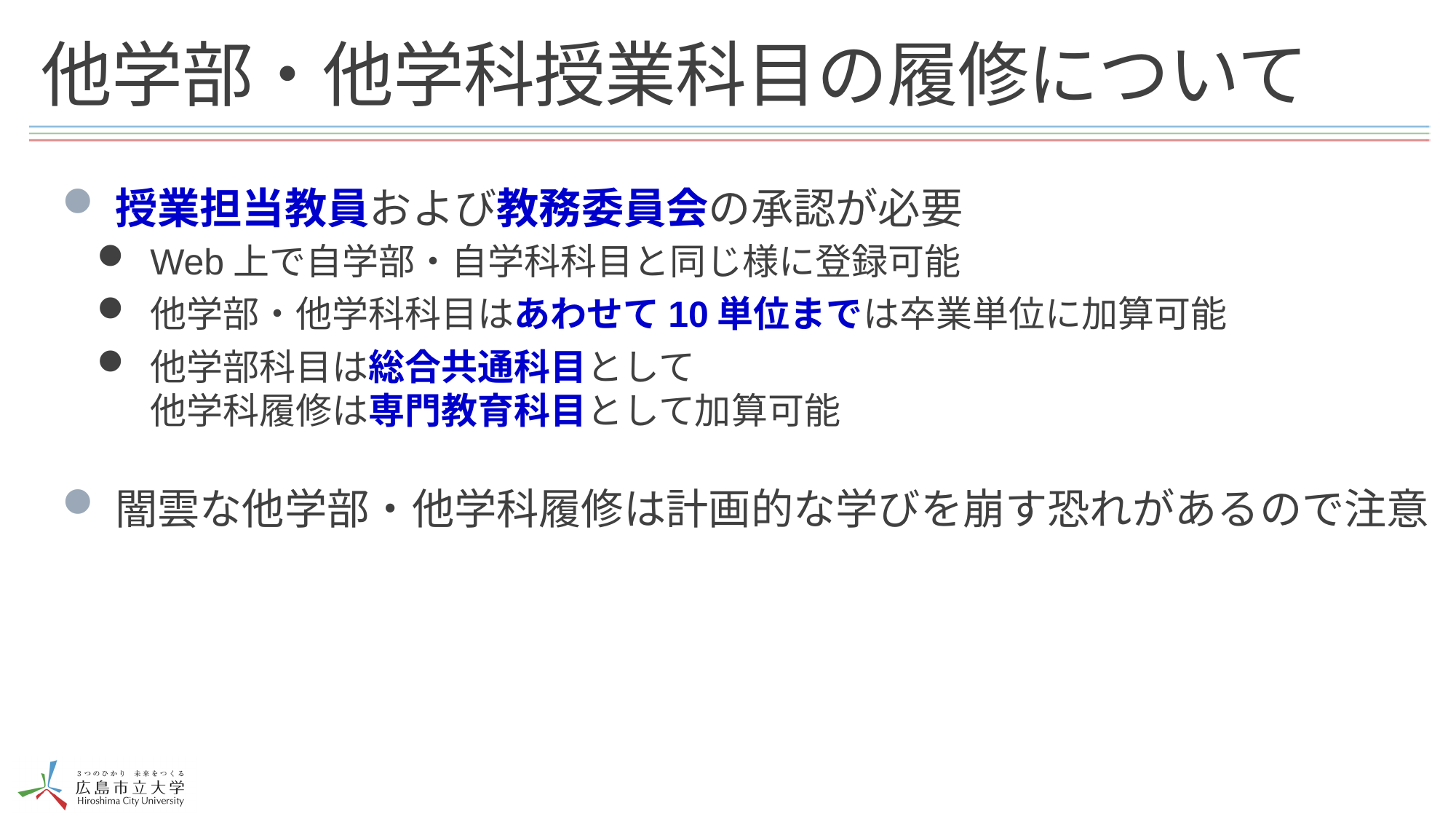

# 他学部・他学科授業科目の履修について
授業担当教員および教務委員会の承認が必要
Web上で自学部・自学科科目と同じ様に登録可能
他学部・他学科科目はあわせて10単位までは卒業単位に加算可能
他学部科目は総合共通科目として
他学科履修は専門教育科目として加算可能
闇雲な他学部・他学科履修は計画的な学びを崩す恐れがあるので注意